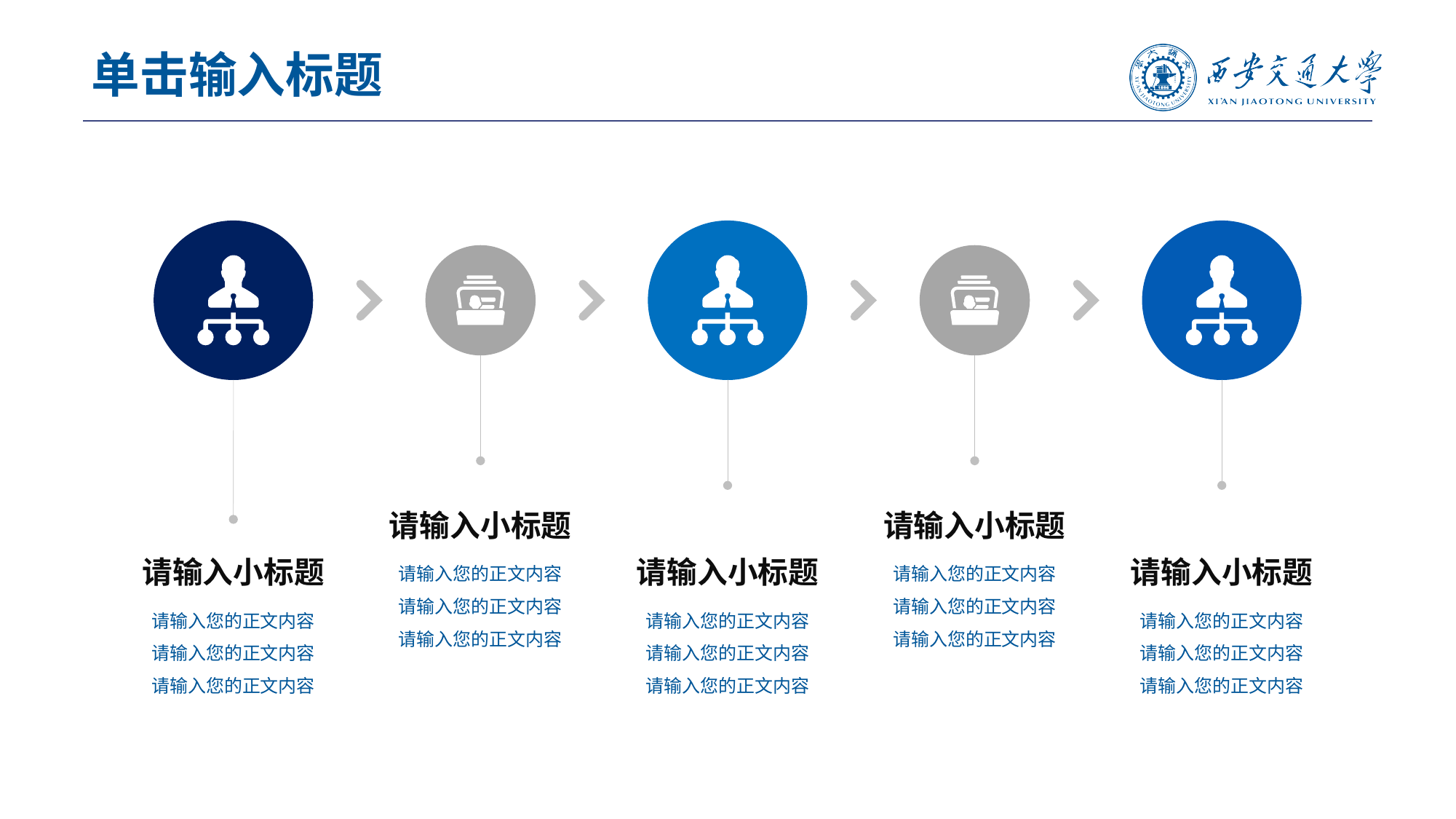

单击输入标题

请输入小标题
请输入您的正文内容
请输入您的正文内容
请输入您的正文内容
请输入小标题
请输入您的正文内容
请输入您的正文内容
请输入您的正文内容
请输入小标题
请输入您的正文内容
请输入您的正文内容
请输入您的正文内容
请输入小标题
请输入您的正文内容
请输入您的正文内容
请输入您的正文内容
请输入小标题
请输入您的正文内容
请输入您的正文内容
请输入您的正文内容